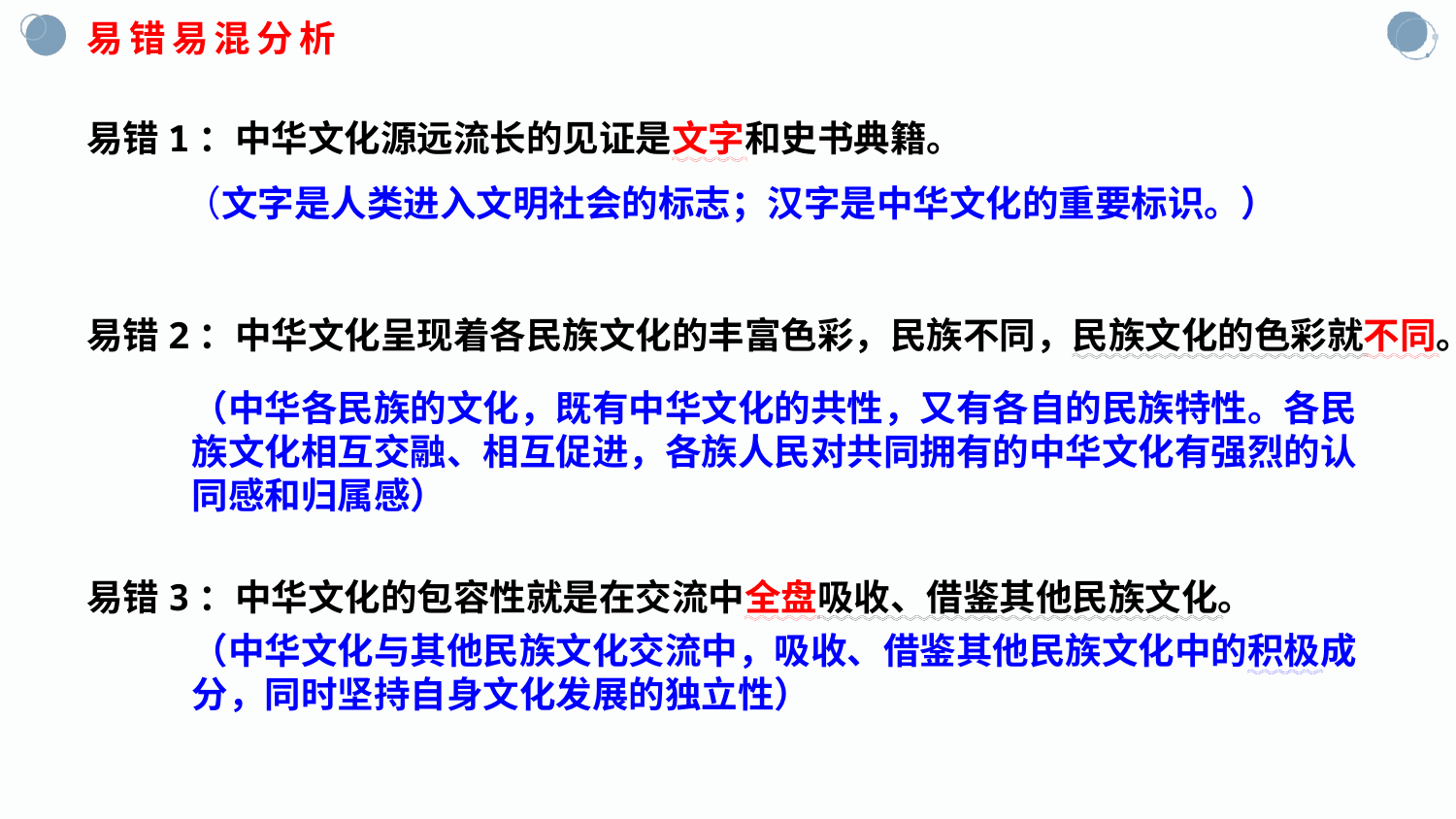

易错易混分析
易错1：中华文化源远流长的见证是文字和史书典籍。

易错2：中华文化呈现着各民族文化的丰富色彩，民族不同，民族文化的色彩就不同。

易错3：中华文化的包容性就是在交流中全盘吸收、借鉴其他民族文化。

（文字是人类进入文明社会的标志；汉字是中华文化的重要标识。）
（中华各民族的文化，既有中华文化的共性，又有各自的民族特性。各民族文化相互交融、相互促进，各族人民对共同拥有的中华文化有强烈的认同感和归属感）
（中华文化与其他民族文化交流中，吸收、借鉴其他民族文化中的积极成分，同时坚持自身文化发展的独立性）